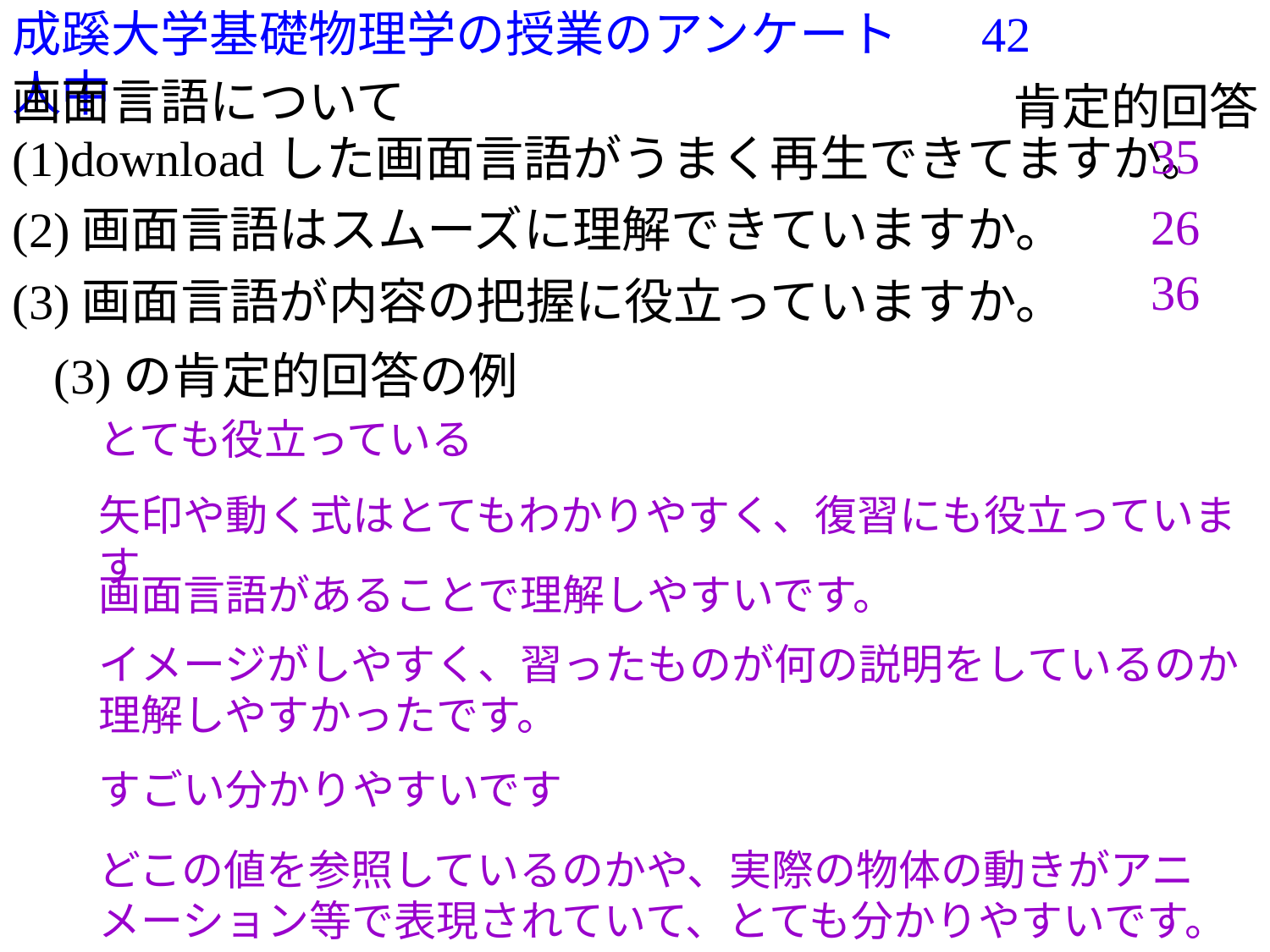

成蹊大学基礎物理学の授業のアンケート  　42人中
画面言語について
肯定的回答
35
(1)downloadした画面言語がうまく再生できてますか。
26
(2)画面言語はスムーズに理解できていますか。
36
(3)画面言語が内容の把握に役立っていますか。
(3)の肯定的回答の例
とても役立っている
矢印や動く式はとてもわかりやすく、復習にも役立っています
画面言語があることで理解しやすいです。
イメージがしやすく、習ったものが何の説明をしているのか理解しやすかったです。
すごい分かりやすいです
どこの値を参照しているのかや、実際の物体の動きがアニメーション等で表現されていて、とても分かりやすいです。